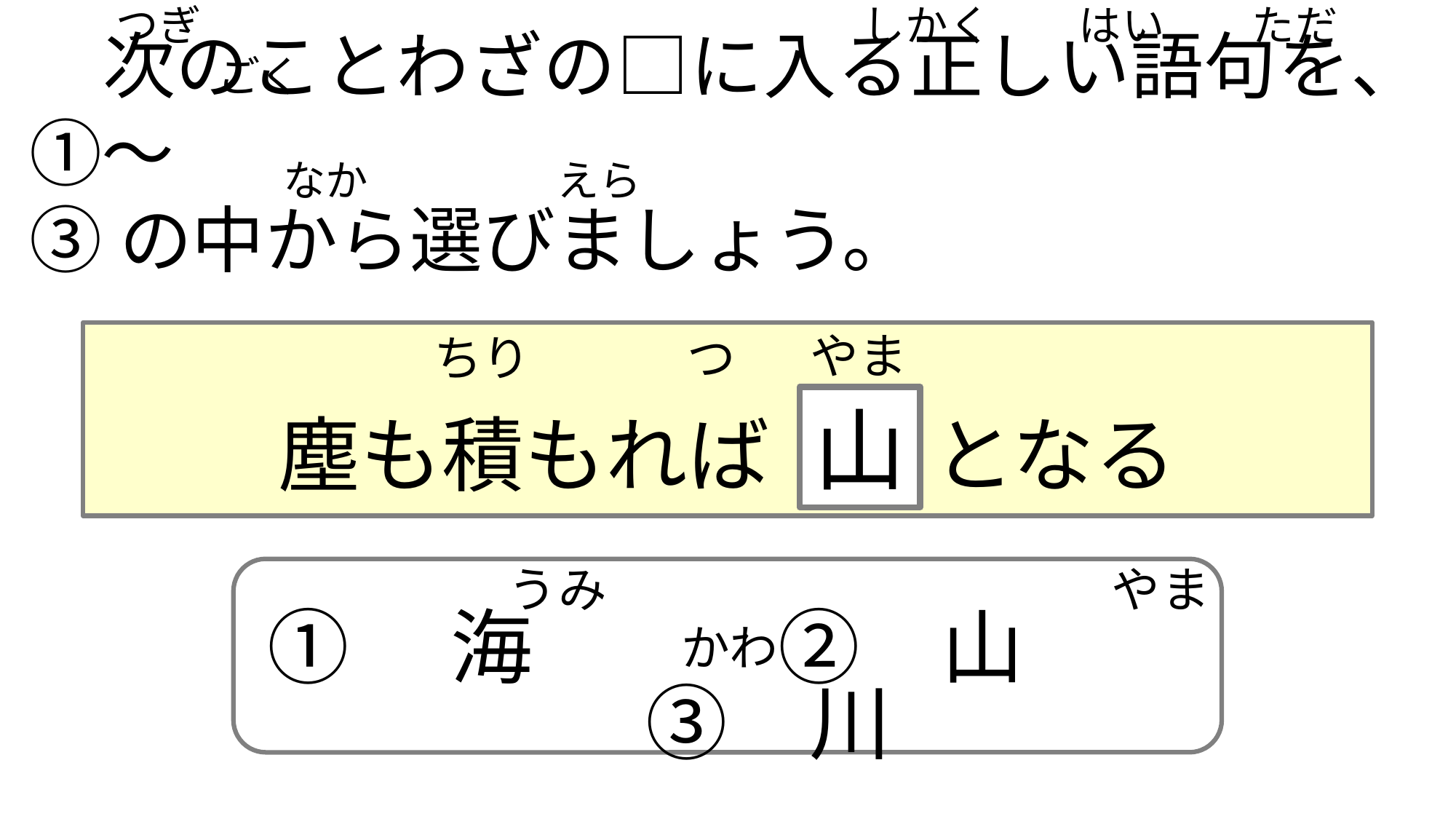

つぎ　　　　　　　　　　　　　　　 しかく　　はい　　ただ　　　　 　　 ごく
　次のことわざの□に入る正しい語句を、①～
　　　　　　なか　　 　　 えら
③の中から選びましょう。

塵も積もれば　　となる
　　　　　　　ちり　　　 つ
やま
山

①　海　　　②　山　　　③　川
　　　　　 うみ　　　　　　　　　　やま　　　　　　　　　かわ